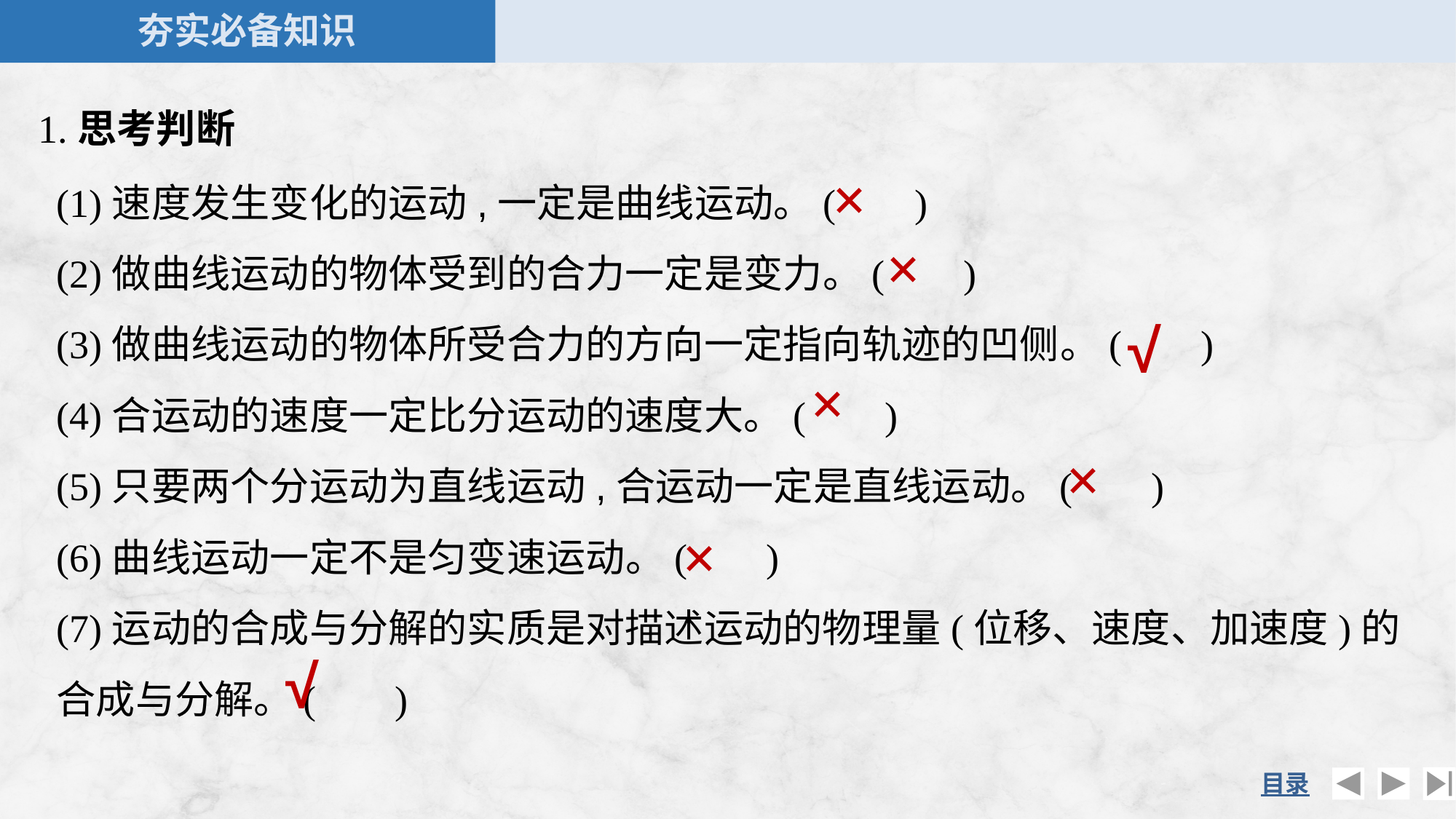

1.思考判断
(1)速度发生变化的运动,一定是曲线运动。(        )
(2)做曲线运动的物体受到的合力一定是变力。(        )
(3)做曲线运动的物体所受合力的方向一定指向轨迹的凹侧。(        )
(4)合运动的速度一定比分运动的速度大。(        )
(5)只要两个分运动为直线运动,合运动一定是直线运动。(        )
(6)曲线运动一定不是匀变速运动。(        )
(7)运动的合成与分解的实质是对描述运动的物理量(位移、速度、加速度)的合成与分解。(        )
×
×
√
×
×
×
√